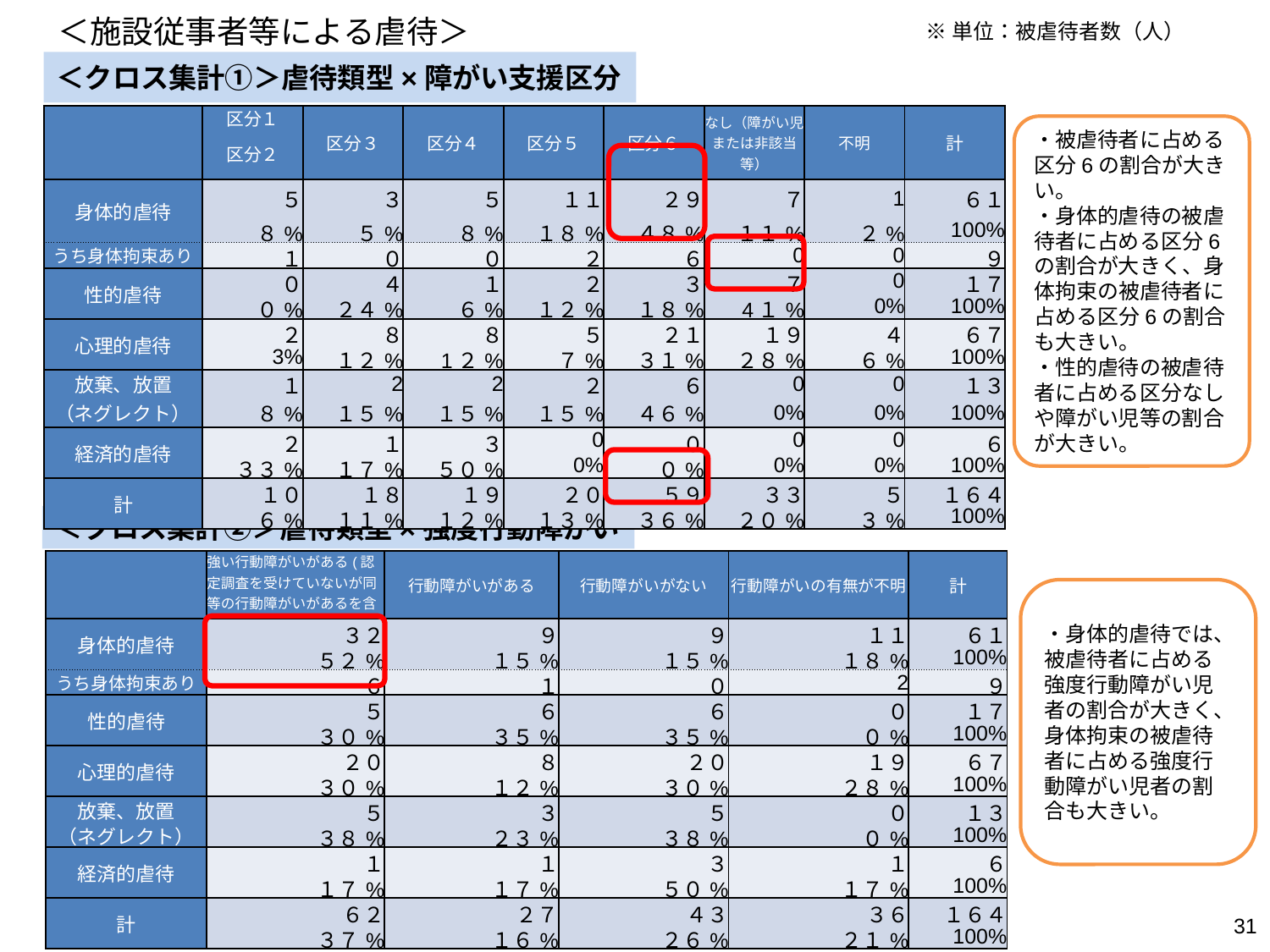

# ＜施設従事者等による虐待＞
※単位：被虐待者数（人）
＜クロス集計①＞虐待類型×障がい支援区分
|  | 区分１ | 区分３ | 区分４ | 区分５ | 区分６ | なし（障がい児または非該当等） | 不明 | 計 |
| --- | --- | --- | --- | --- | --- | --- | --- | --- |
|  | 区分２ |  |  |  |  |  |  |  |
| 身体的虐待 | ５ | ３ | ５ | １１ | ２９ | ７ | 1 | ６１ |
|  | ８% | ５% | ８% | １８% | ４８% | １１% | ２% | 100% |
| うち身体拘束あり | １ | ０ | ０ | ２ | ６ | 0 | 0 | ９ |
| 性的虐待 | ０ | ４ | １ | ２ | ３ | ７ | 0 | １７ |
|  | ０% | ２４% | ６% | １２% | １８% | 4１% | 0% | 100% |
| 心理的虐待 | ２ | ８ | ８ | ５ | ２１ | １９ | ４ | ６７ |
|  | 3% | １２% | 1２% | ７% | ３１% | ２８% | ６% | 100% |
| 放棄、放置 | １ | 2 | 2 | ２ | ６ | 0 | 0 | １３ |
| （ネグレクト） | ８% | １５% | １５% | １５% | ４６% | 0% | 0% | 100% |
| 経済的虐待 | ２ | １ | ３ | 0 | ０ | 0 | 0 | ６ |
|  | ３３% | １７% | ５０% | 0% | ０% | 0% | 0% | 100% |
| 計 | １０ | １８ | １９ | ２０ | ５９ | ３３ | ５ | １６４ |
|  | ６% | １１% | １２% | １３% | ３６% | ２０% | ３% | 100% |
・被虐待者に占める区分6の割合が大きい。
・身体的虐待の被虐待者に占める区分6の割合が大きく、身体拘束の被虐待者に占める区分6の割合も大きい。
・性的虐待の被虐待者に占める区分なしや障がい児等の割合が大きい。

＜クロス集計②＞虐待類型×強度行動障がい
|  | 強い行動障がいがある(認定調査を受けていないが同等の行動障がいがあるを含む） | 行動障がいがある | 行動障がいがない | 行動障がいの有無が不明 | 計 |
| --- | --- | --- | --- | --- | --- |
| 身体的虐待 | ３２ | ９ | ９ | １１ | ６１ |
|  | ５２% | １５% | １５% | １８% | 100% |
| うち身体拘束あり | ６ | １ | ０ | 2 | ９ |
| 性的虐待 | ５ | ６ | ６ | ０ | １７ |
|  | ３０% | ３５% | ３５% | ０% | 100% |
| 心理的虐待 | ２０ | ８ | ２０ | １９ | ６７ |
|  | ３０% | １２% | ３０% | ２８% | 100% |
| 放棄、放置 | ５ | ３ | ５ | ０ | １３ |
| （ネグレクト） | ３８% | ２３% | ３８% | ０% | 100% |
| 経済的虐待 | １ | １ | ３ | １ | ６ |
|  | １７% | １７% | ５０% | １７% | 100% |
| 計 | ６２ | ２７ | ４３ | ３６ | １６４ |
|  | ３７% | １６% | ２６% | ２１% | 100% |
・身体的虐待では、被虐待者に占める強度行動障がい児者の割合が大きく、身体拘束の被虐待者に占める強度行動障がい児者の割合も大きい。

31